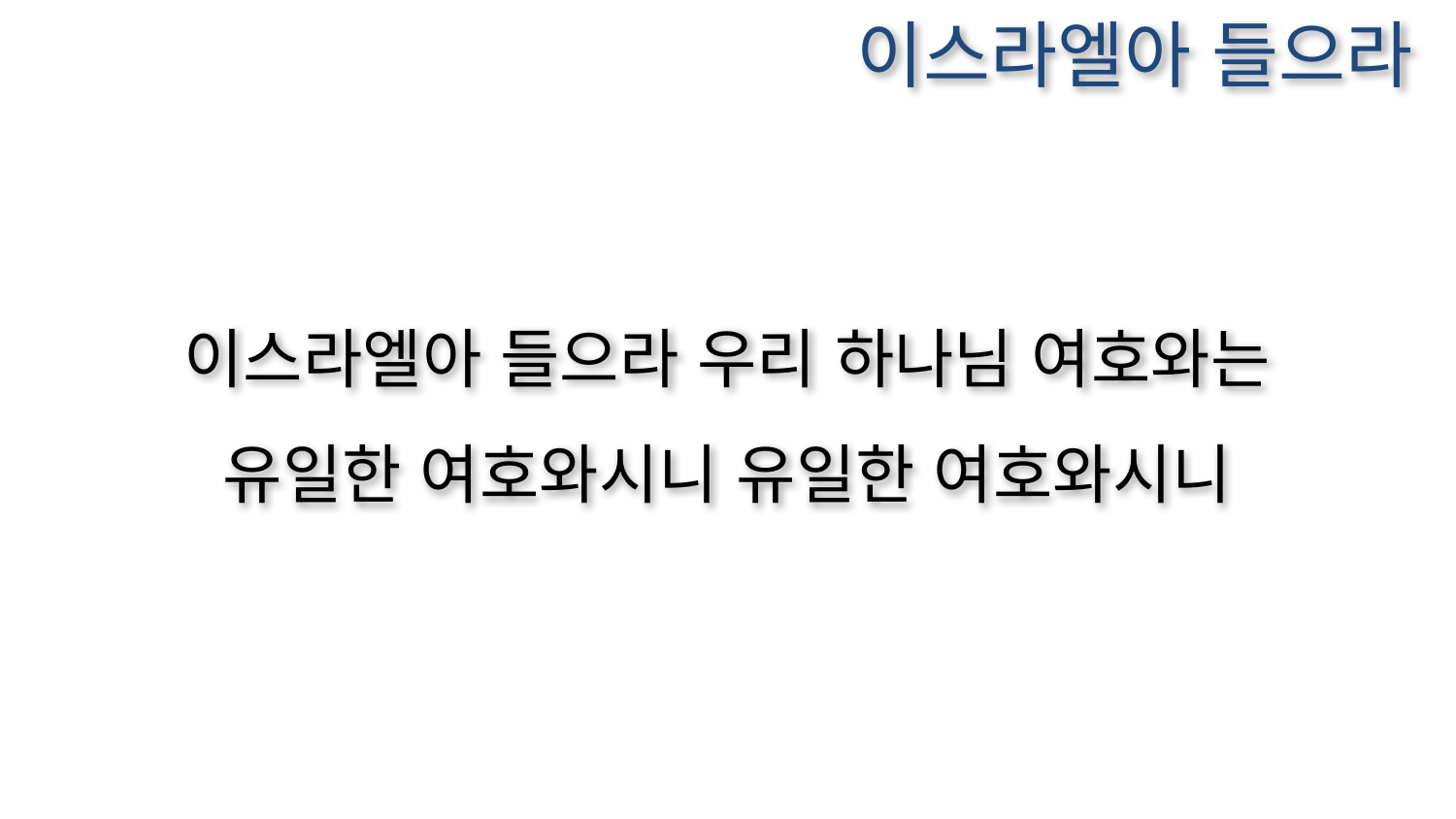

이스라엘아 들으라
이스라엘아 들으라 우리 하나님 여호와는
유일한 여호와시니 유일한 여호와시니